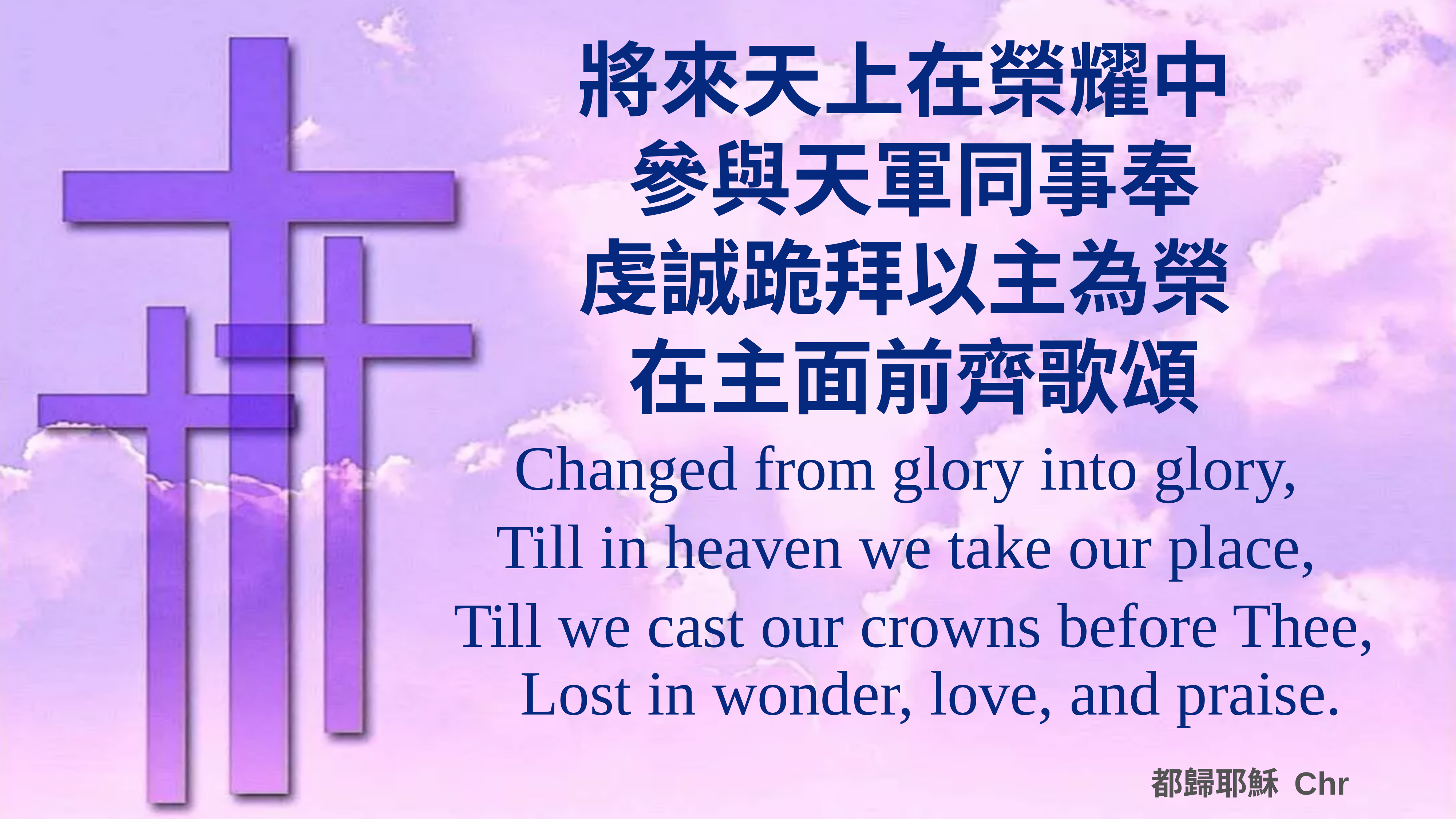

將來天上在榮耀中
參與天軍同事奉
虔誠跪拜以主為榮
在主面前齊歌頌
Changed from glory into glory,
Till in heaven we take our place,
Till we cast our crowns before Thee, Lost in wonder, love, and praise.
# 都歸耶穌 Chr